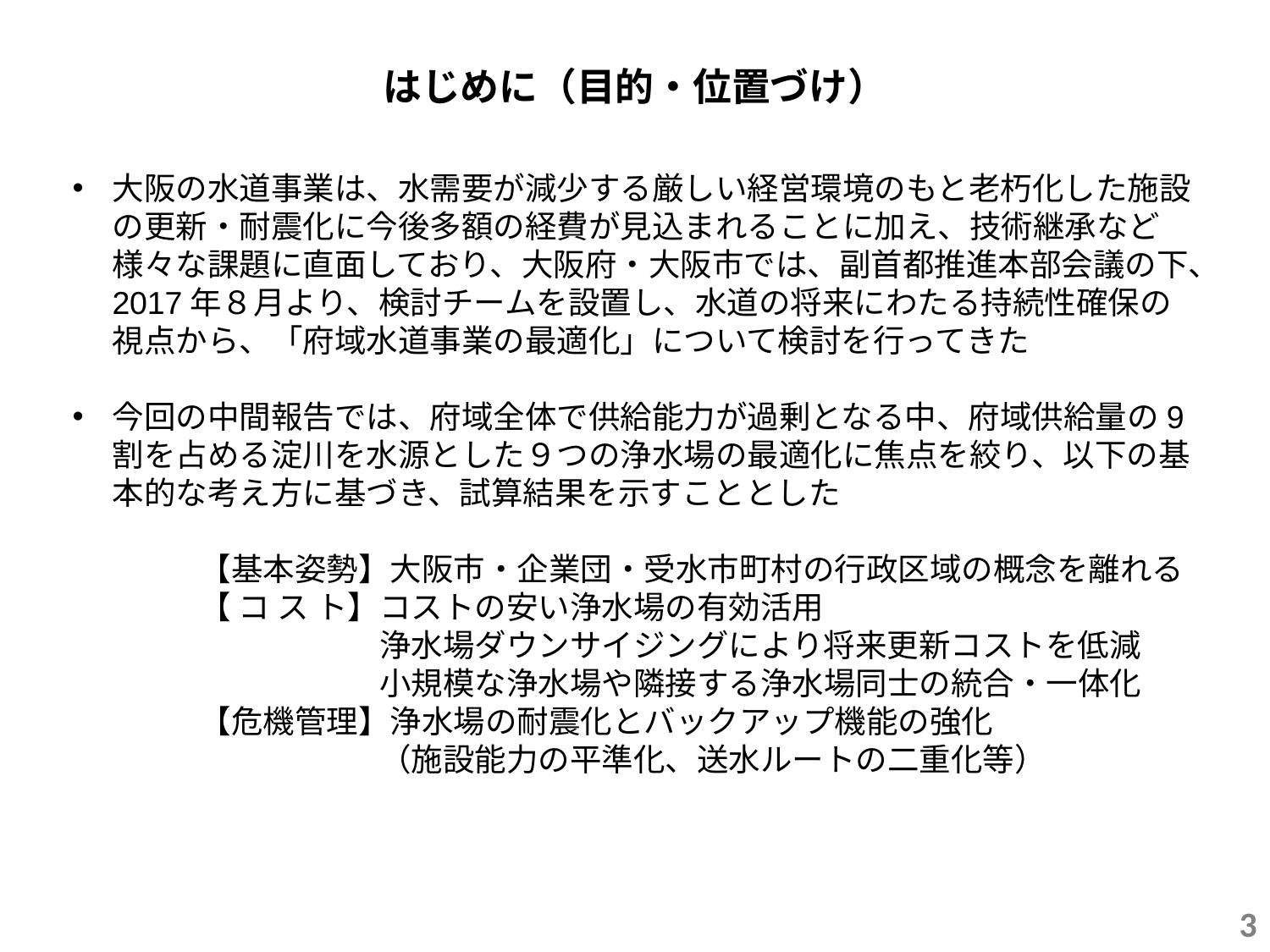

はじめに（目的・位置づけ）
大阪の水道事業は、水需要が減少する厳しい経営環境のもと老朽化した施設の更新・耐震化に今後多額の経費が見込まれることに加え、技術継承など様々な課題に直面しており、大阪府・大阪市では、副首都推進本部会議の下、2017年８月より、検討チームを設置し、水道の将来にわたる持続性確保の視点から、「府域水道事業の最適化」について検討を行ってきた

今回の中間報告では、府域全体で供給能力が過剰となる中、府域供給量の9割を占める淀川を水源とした９つの浄水場の最適化に焦点を絞り、以下の基本的な考え方に基づき、試算結果を示すこととした

	【基本姿勢】大阪市・企業団・受水市町村の行政区域の概念を離れる
	【 コ ス ト】コストの安い浄水場の有効活用
		　   浄水場ダウンサイジングにより将来更新コストを低減
		　   小規模な浄水場や隣接する浄水場同士の統合・一体化
	【危機管理】浄水場の耐震化とバックアップ機能の強化
		　   （施設能力の平準化、送水ルートの二重化等）
3